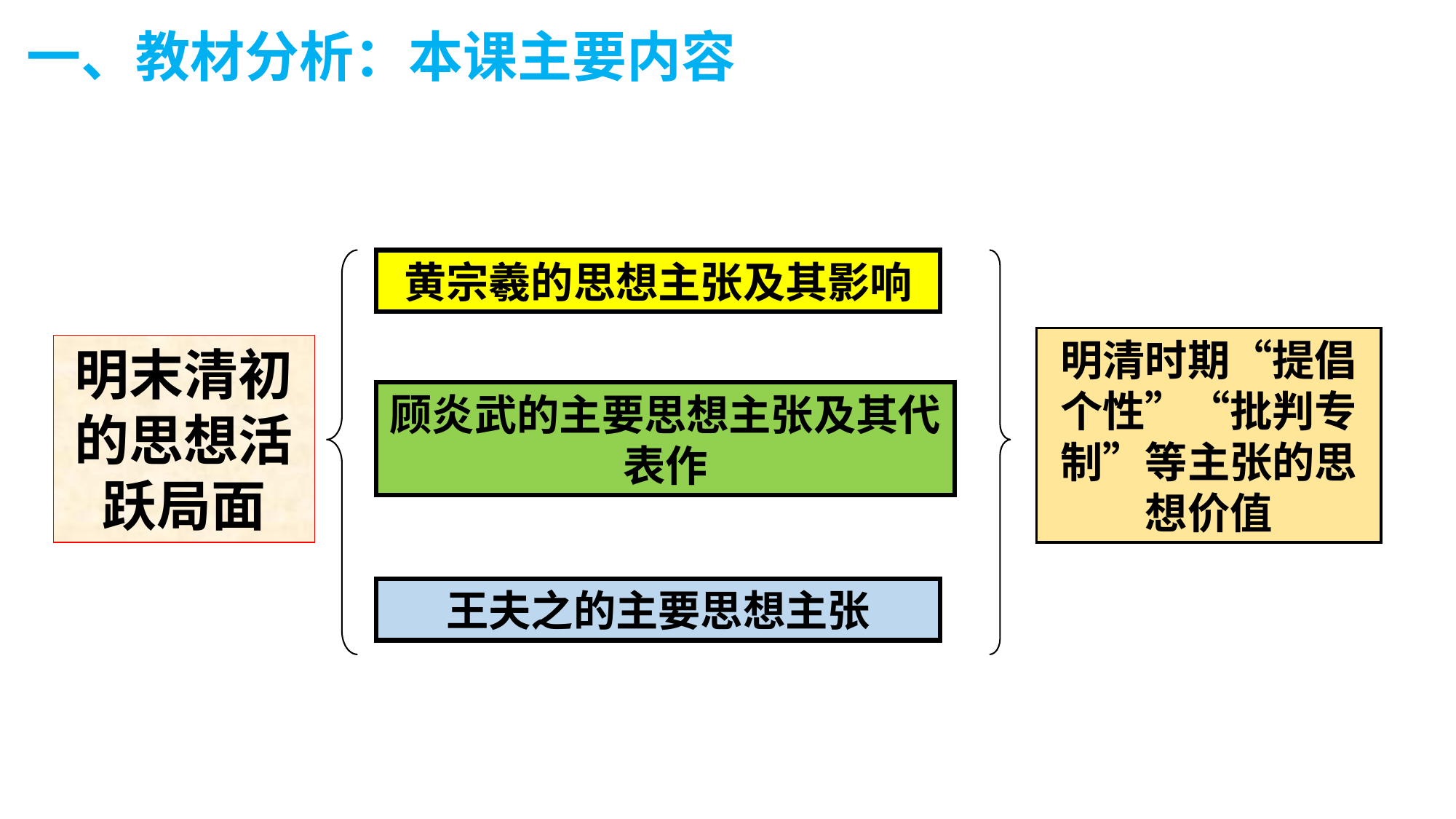

# 一、教材分析：本课主要内容
黄宗羲的思想主张及其影响

明清时期“提倡个性”“批判专制”等主张的思想价值
明末清初的思想活跃局面
顾炎武的主要思想主张及其代表作
王夫之的主要思想主张